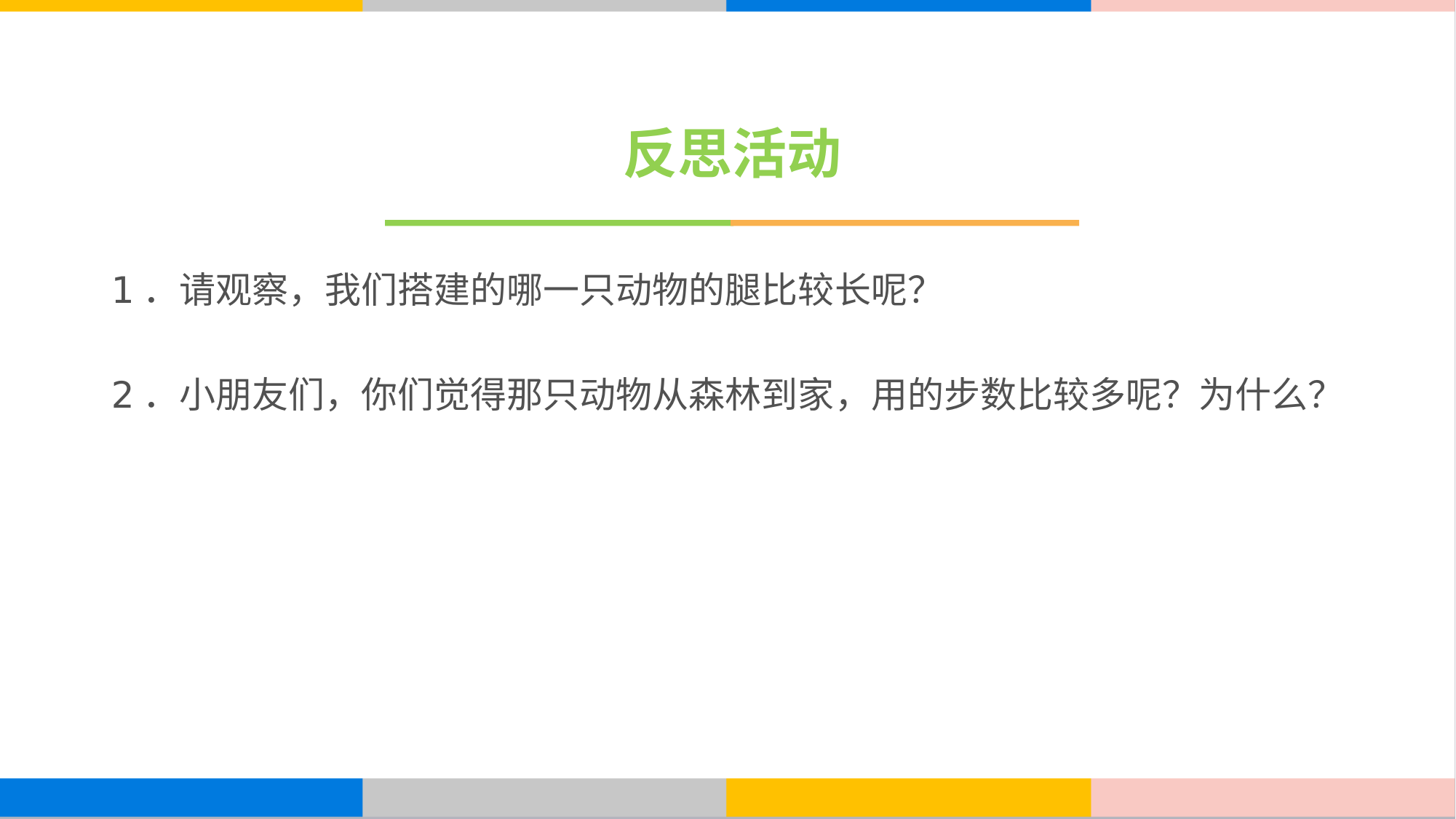

# 反思活动
1．请观察，我们搭建的哪一只动物的腿比较长呢？

2．小朋友们，你们觉得那只动物从森林到家，用的步数比较多呢？为什么？